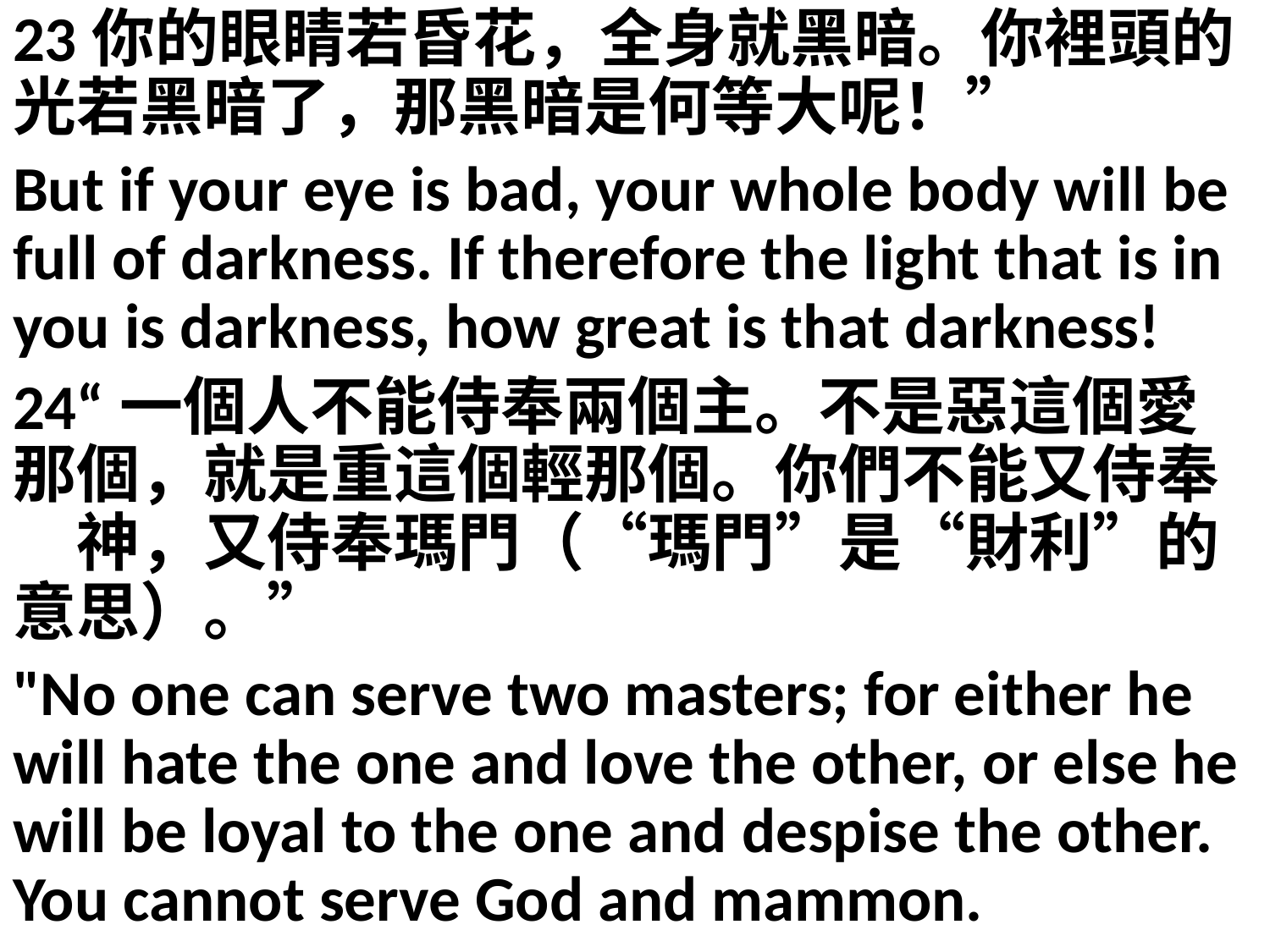

23你的眼睛若昏花，全身就黑暗。你裡頭的光若黑暗了，那黑暗是何等大呢！”
But if your eye is bad, your whole body will be full of darkness. If therefore the light that is in you is darkness, how great is that darkness!
24“一個人不能侍奉兩個主。不是惡這個愛那個，就是重這個輕那個。你們不能又侍奉　神，又侍奉瑪門（“瑪門”是“財利”的意思）。”
"No one can serve two masters; for either he will hate the one and love the other, or else he will be loyal to the one and despise the other. You cannot serve God and mammon.